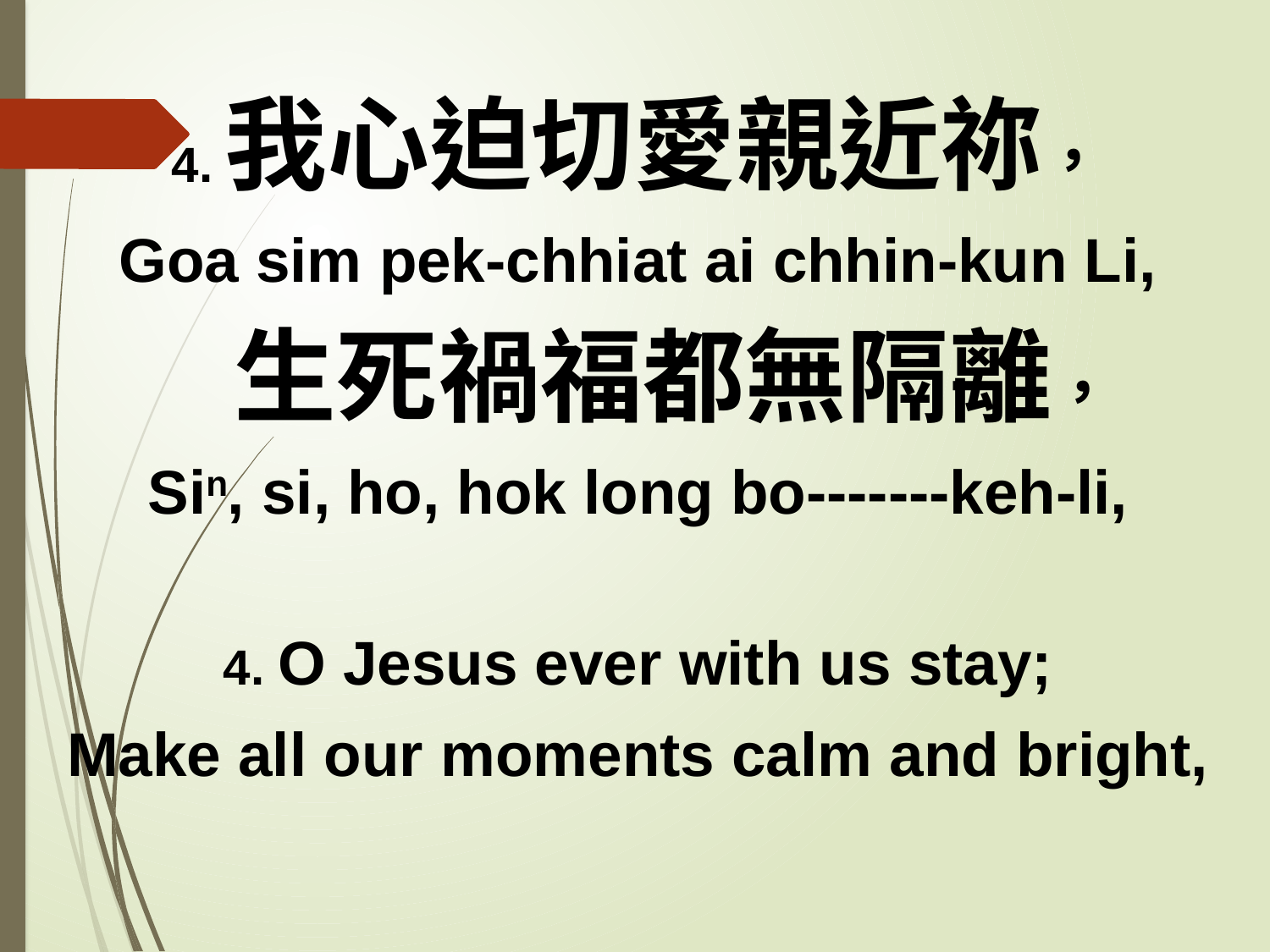

4.我心迫切愛親近祢，
Goa sim pek-chhiat ai chhin-kun Li,
  生死禍福都無隔離，
Sin, si, ho, hok long bo-------keh-li,

4. O Jesus ever with us stay;
Make all our moments calm and bright,